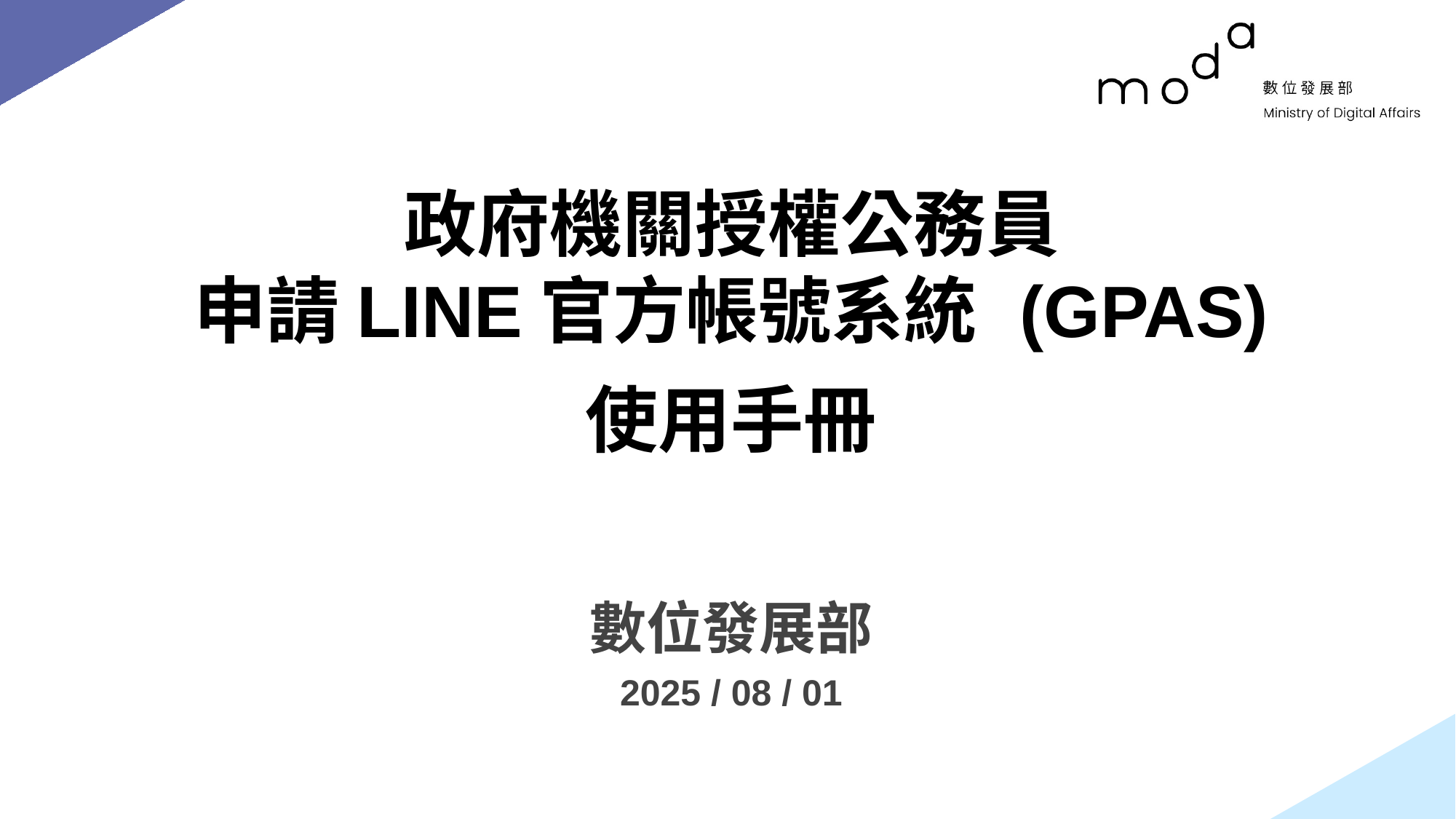

政府機關授權公務員
申請LINE官方帳號系統 (GPAS)
使用手冊
數位發展部
2025 / 08 / 01